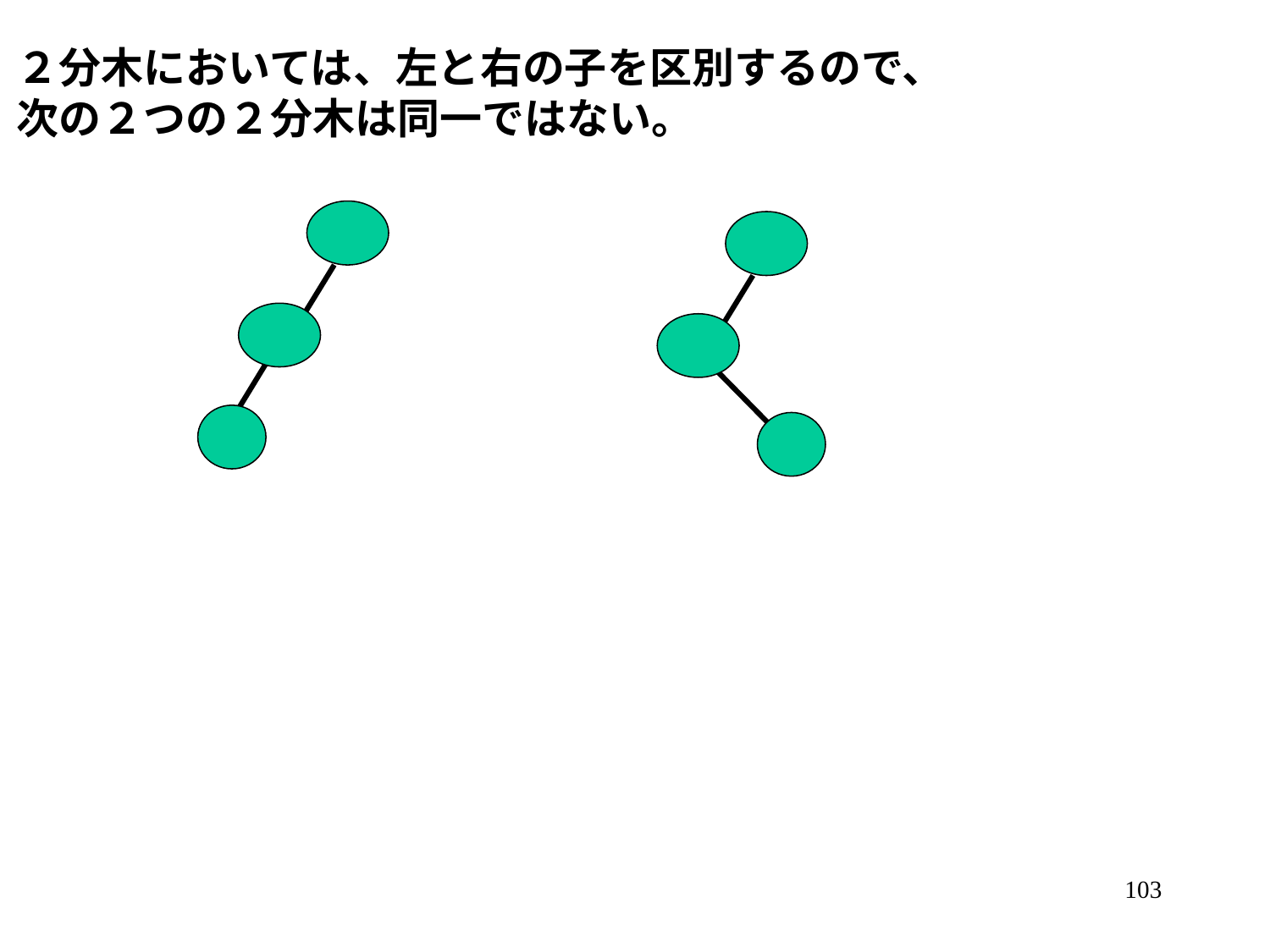

２分木においては、左と右の子を区別するので、
次の２つの２分木は同一ではない。

103